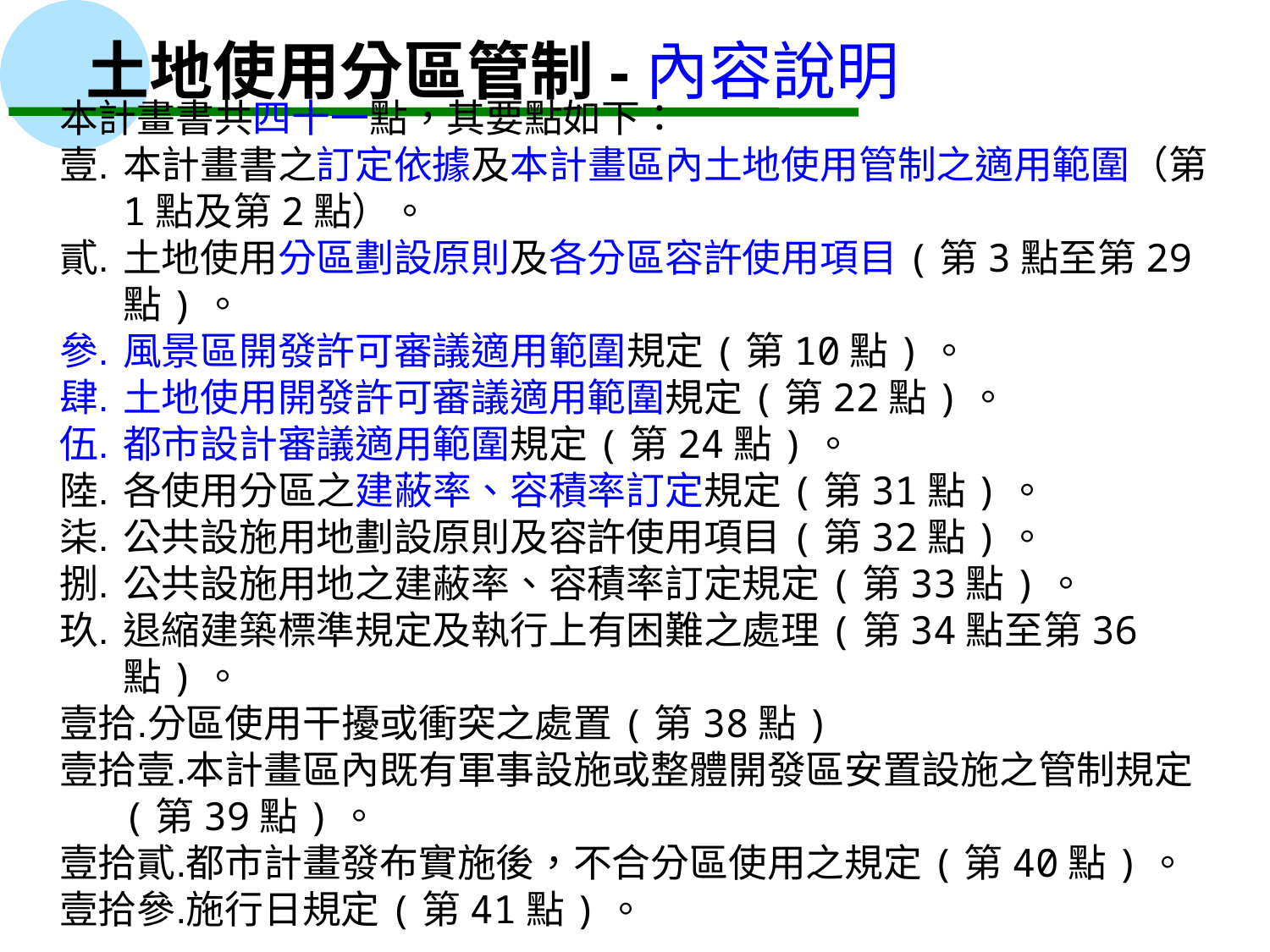

土地使用分區管制-內容說明

本計畫書共四十一點，其要點如下：
本計畫書之訂定依據及本計畫區內土地使用管制之適用範圍（第1點及第2點）。
土地使用分區劃設原則及各分區容許使用項目(第3點至第29點)。
風景區開發許可審議適用範圍規定(第10點)。
土地使用開發許可審議適用範圍規定(第22點)。
都市設計審議適用範圍規定(第24點)。
各使用分區之建蔽率、容積率訂定規定(第31點)。
公共設施用地劃設原則及容許使用項目(第32點)。
公共設施用地之建蔽率、容積率訂定規定(第33點)。
退縮建築標準規定及執行上有困難之處理(第34點至第36點)。
分區使用干擾或衝突之處置(第38點)
本計畫區內既有軍事設施或整體開發區安置設施之管制規定(第39點)。
都市計畫發布實施後，不合分區使用之規定(第40點)。
施行日規定(第41點)。